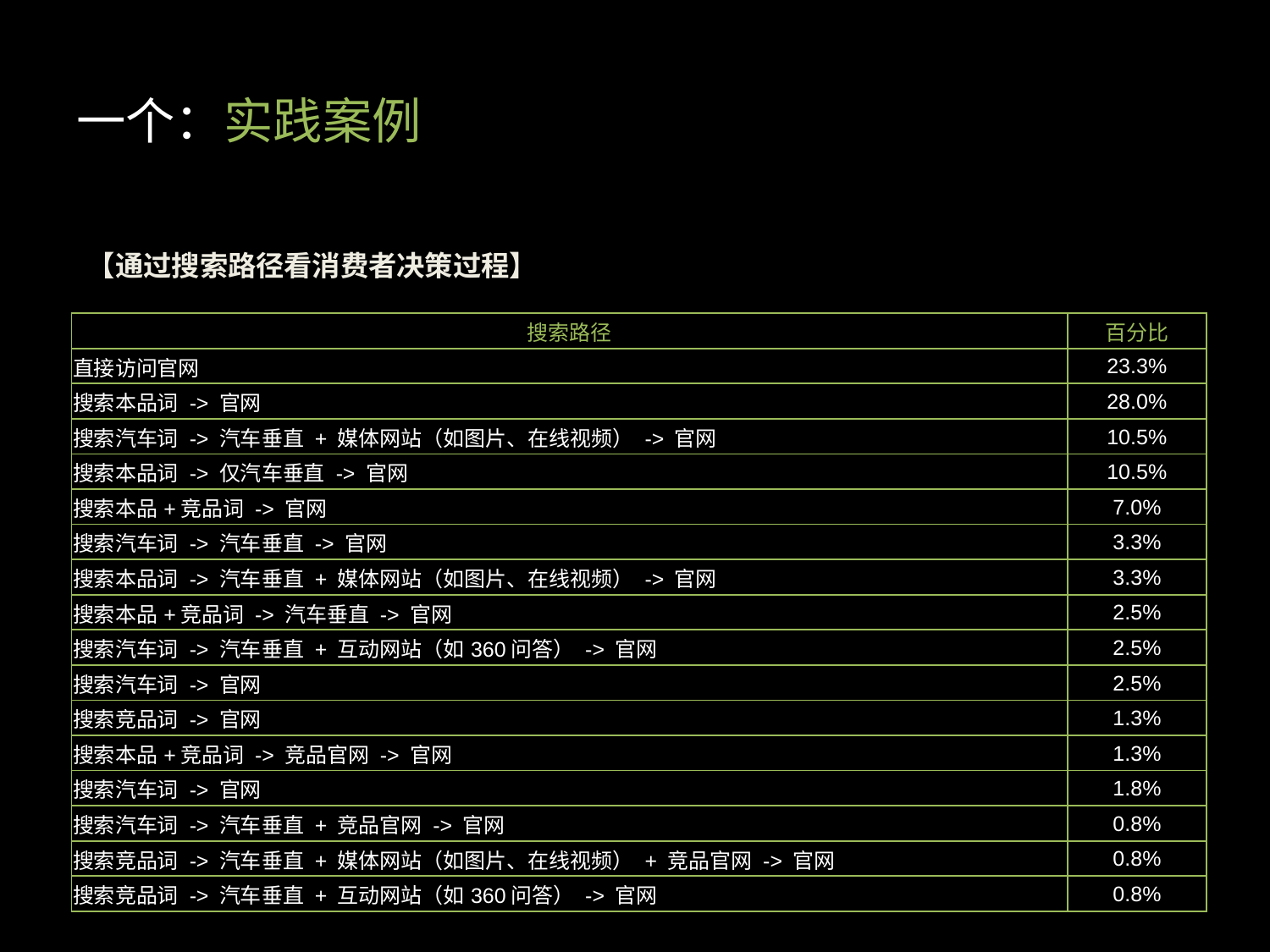

一个：实践案例
【通过搜索路径看消费者决策过程】
| 搜索路径 | 百分比 |
| --- | --- |
| 直接访问官网 | 23.3% |
| 搜索本品词 -> 官网 | 28.0% |
| 搜索汽车词 -> 汽车垂直 + 媒体网站（如图片、在线视频） -> 官网 | 10.5% |
| 搜索本品词 -> 仅汽车垂直 -> 官网 | 10.5% |
| 搜索本品+竞品词 -> 官网 | 7.0% |
| 搜索汽车词 -> 汽车垂直 -> 官网 | 3.3% |
| 搜索本品词 -> 汽车垂直 + 媒体网站（如图片、在线视频） -> 官网 | 3.3% |
| 搜索本品+竞品词 -> 汽车垂直 -> 官网 | 2.5% |
| 搜索汽车词 -> 汽车垂直 + 互动网站（如360问答） -> 官网 | 2.5% |
| 搜索汽车词 -> 官网 | 2.5% |
| 搜索竞品词 -> 官网 | 1.3% |
| 搜索本品+竞品词 -> 竞品官网 -> 官网 | 1.3% |
| 搜索汽车词 -> 官网 | 1.8% |
| 搜索汽车词 -> 汽车垂直 + 竞品官网 -> 官网 | 0.8% |
| 搜索竞品词 -> 汽车垂直 + 媒体网站（如图片、在线视频） + 竞品官网 -> 官网 | 0.8% |
| 搜索竞品词 -> 汽车垂直 + 互动网站（如360问答） -> 官网 | 0.8% |